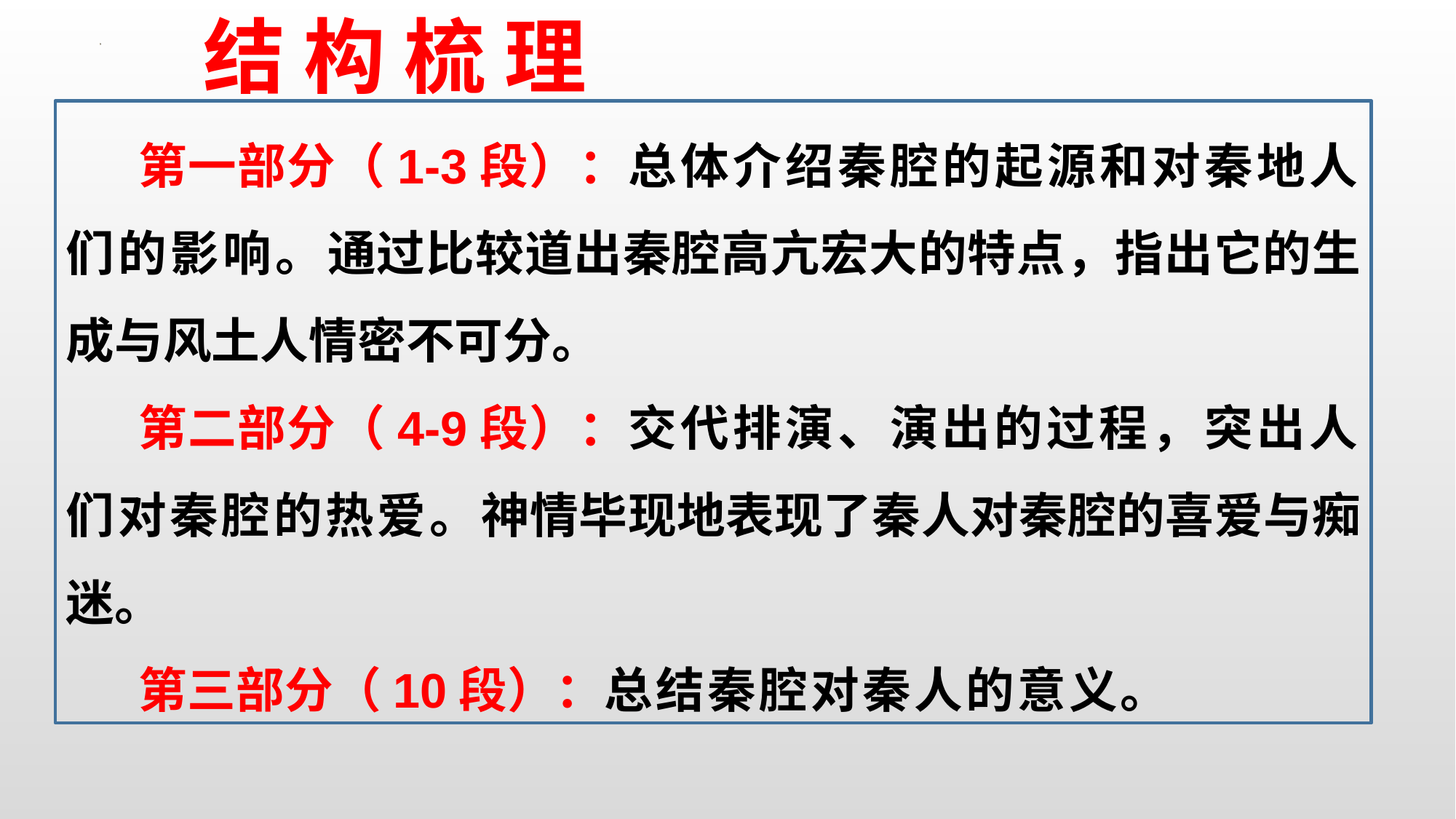

结 构 梳 理
第一部分（1-3段）：总体介绍秦腔的起源和对秦地人们的影响。通过比较道出秦腔高亢宏大的特点，指出它的生成与风土人情密不可分。
第二部分（4-9段）：交代排演、演出的过程，突出人们对秦腔的热爱。神情毕现地表现了秦人对秦腔的喜爱与痴迷。
第三部分（10段）：总结秦腔对秦人的意义。